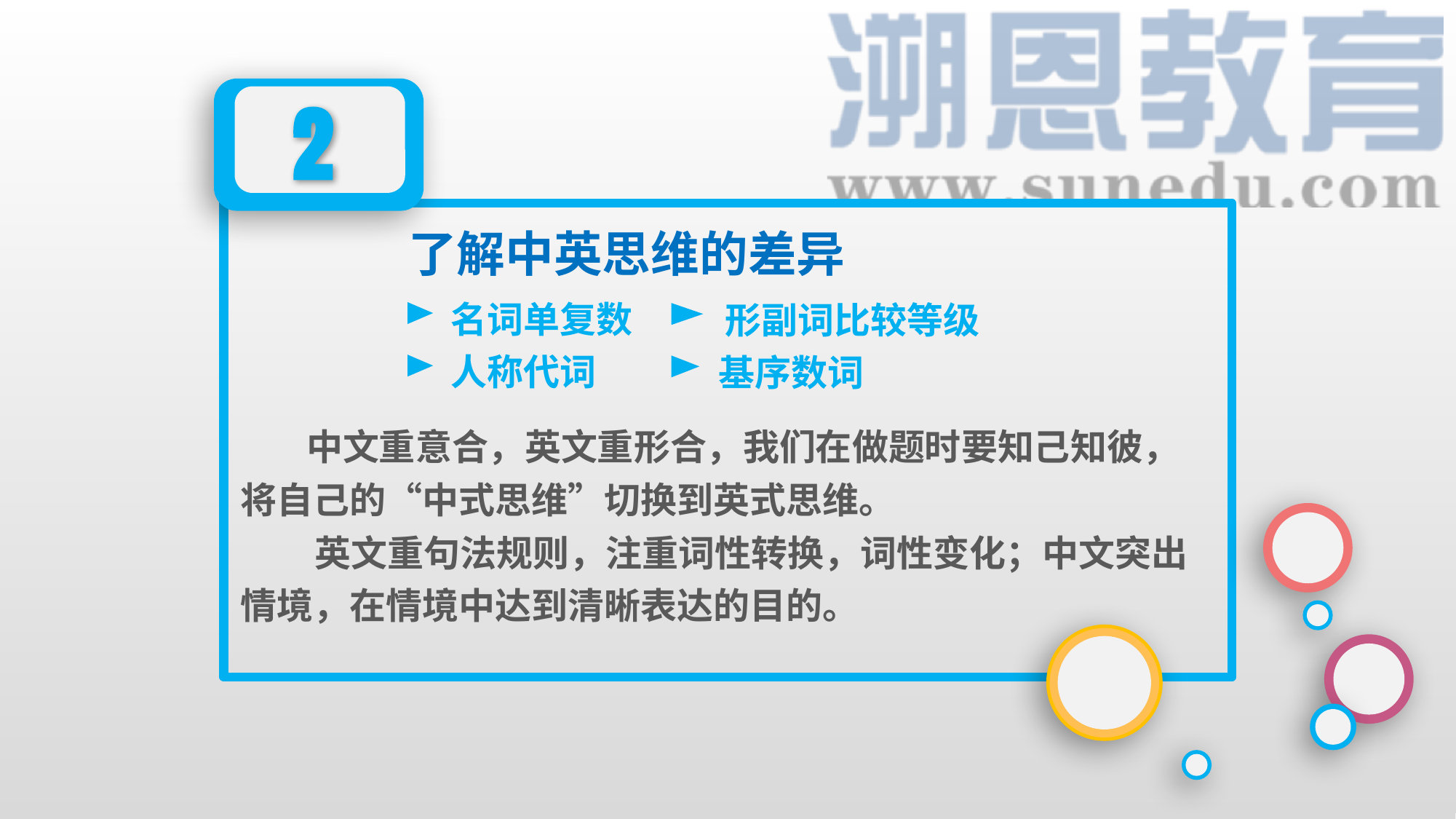

2

了解中英思维的差异
名词单复数

形副词比较等级

人称代词

基序数词

       中文重意合，英文重形合，我们在做题时要知己知彼，将自己的“中式思维”切换到英式思维。
        英文重句法规则，注重词性转换，词性变化；中文突出情境，在情境中达到清晰表达的目的。

延时符